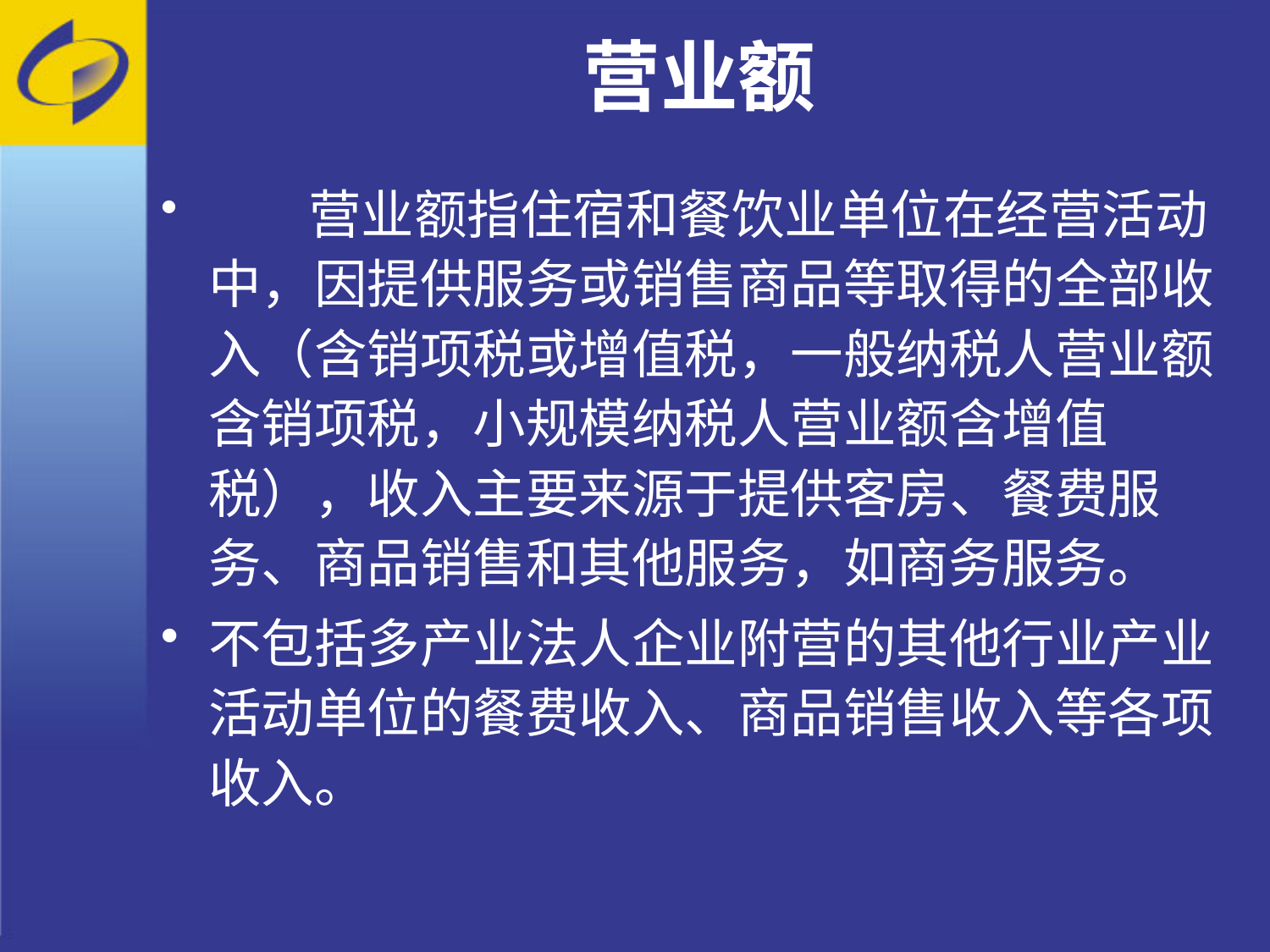

# 营业额
        营业额指住宿和餐饮业单位在经营活动中，因提供服务或销售商品等取得的全部收入（含销项税或增值税，一般纳税人营业额含销项税，小规模纳税人营业额含增值税），收入主要来源于提供客房、餐费服务、商品销售和其他服务，如商务服务。
不包括多产业法人企业附营的其他行业产业活动单位的餐费收入、商品销售收入等各项收入。